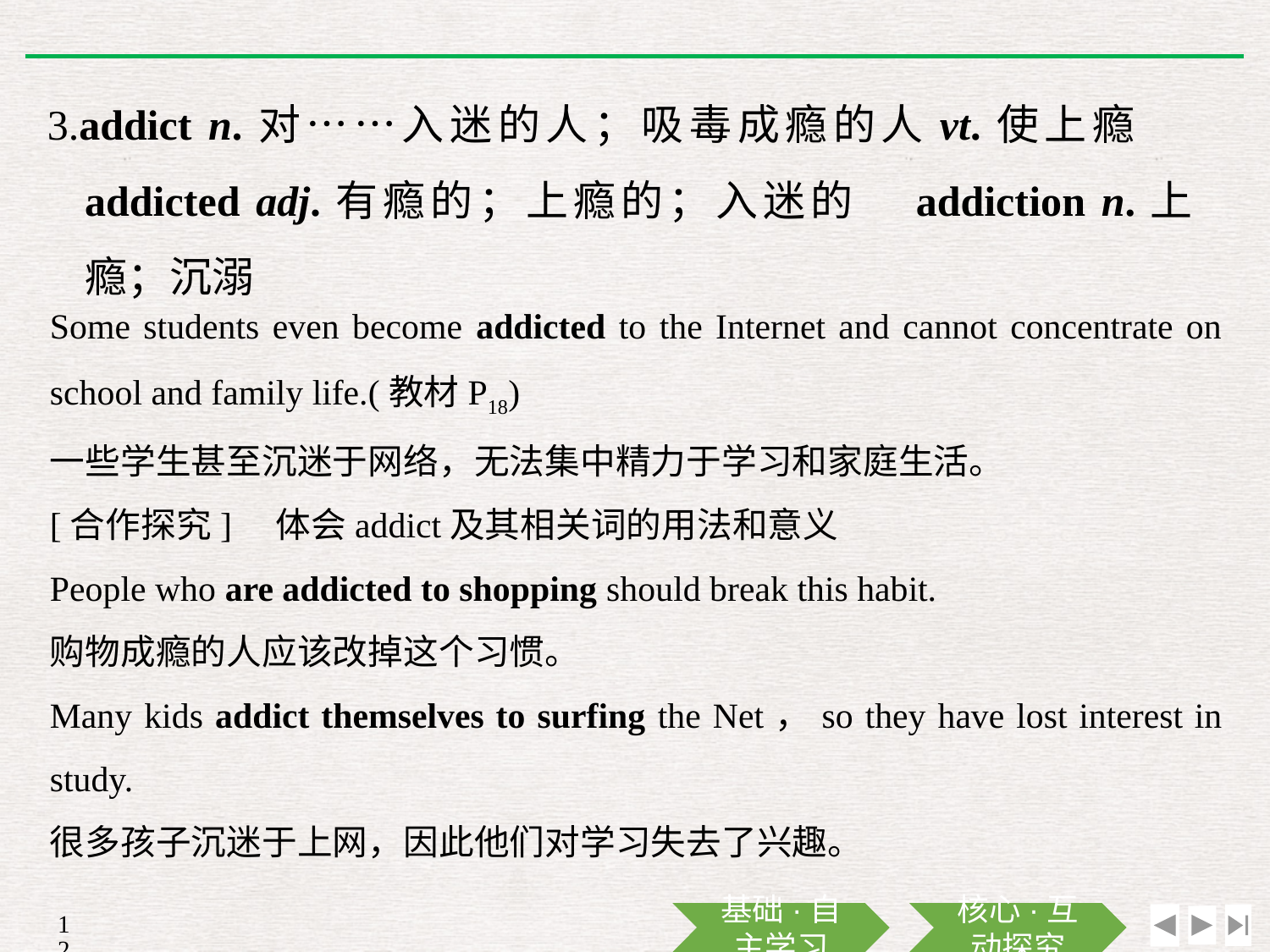

3.addict n.对……入迷的人；吸毒成瘾的人vt.使上瘾　addicted adj.有瘾的；上瘾的；入迷的　addiction n.上瘾；沉溺
Some students even become addicted to the Internet and cannot concentrate on school and family life.(教材P18)
一些学生甚至沉迷于网络，无法集中精力于学习和家庭生活。
[合作探究]　体会addict及其相关词的用法和意义
People who are addicted to shopping should break this habit.
购物成瘾的人应该改掉这个习惯。
Many kids addict themselves to surfing the Net，so they have lost interest in study.
很多孩子沉迷于上网，因此他们对学习失去了兴趣。